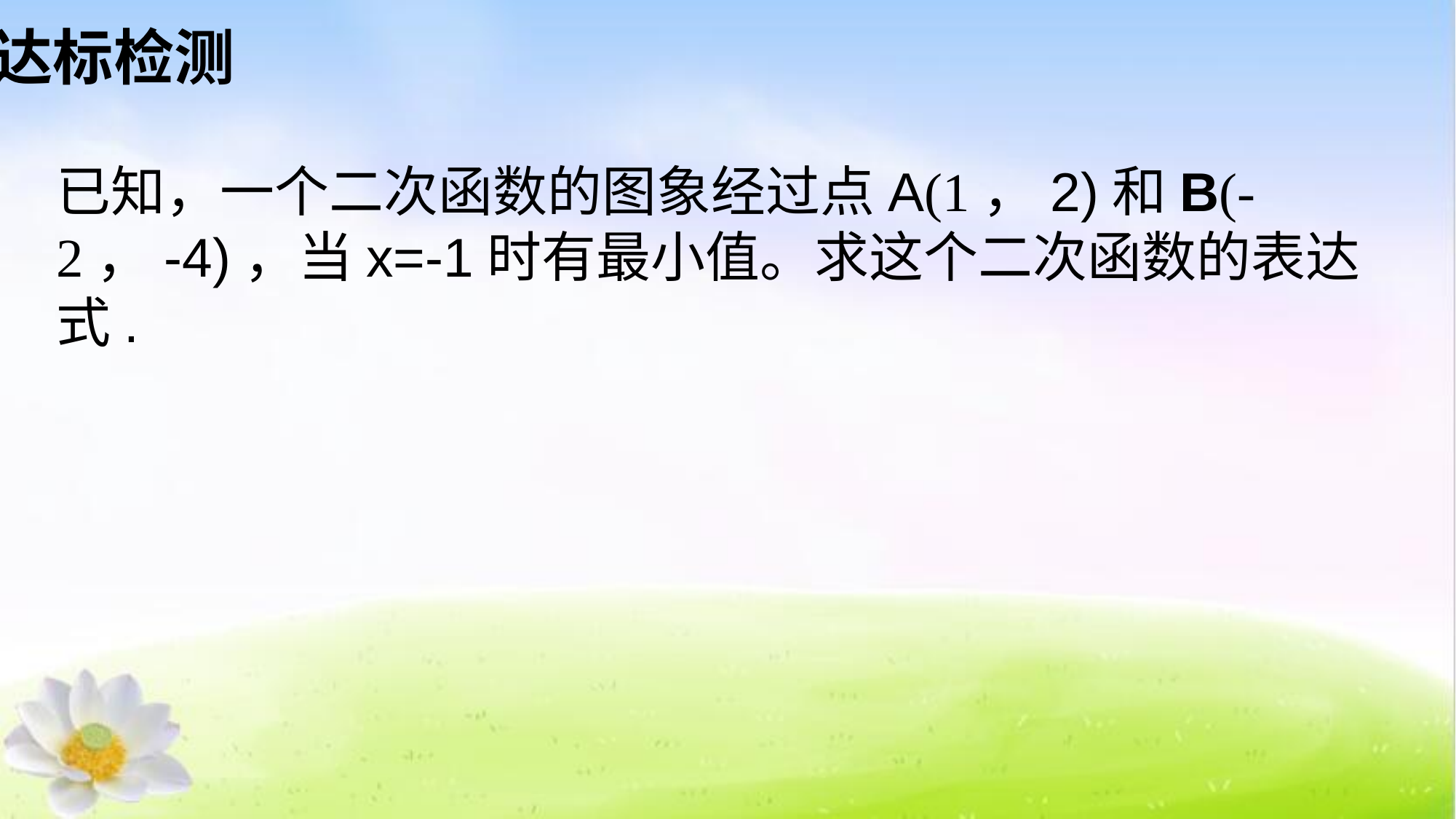

达标检测
已知，一个二次函数的图象经过点A(1，2)和B(-2，-4)，当x=-1时有最小值。求这个二次函数的表达式.